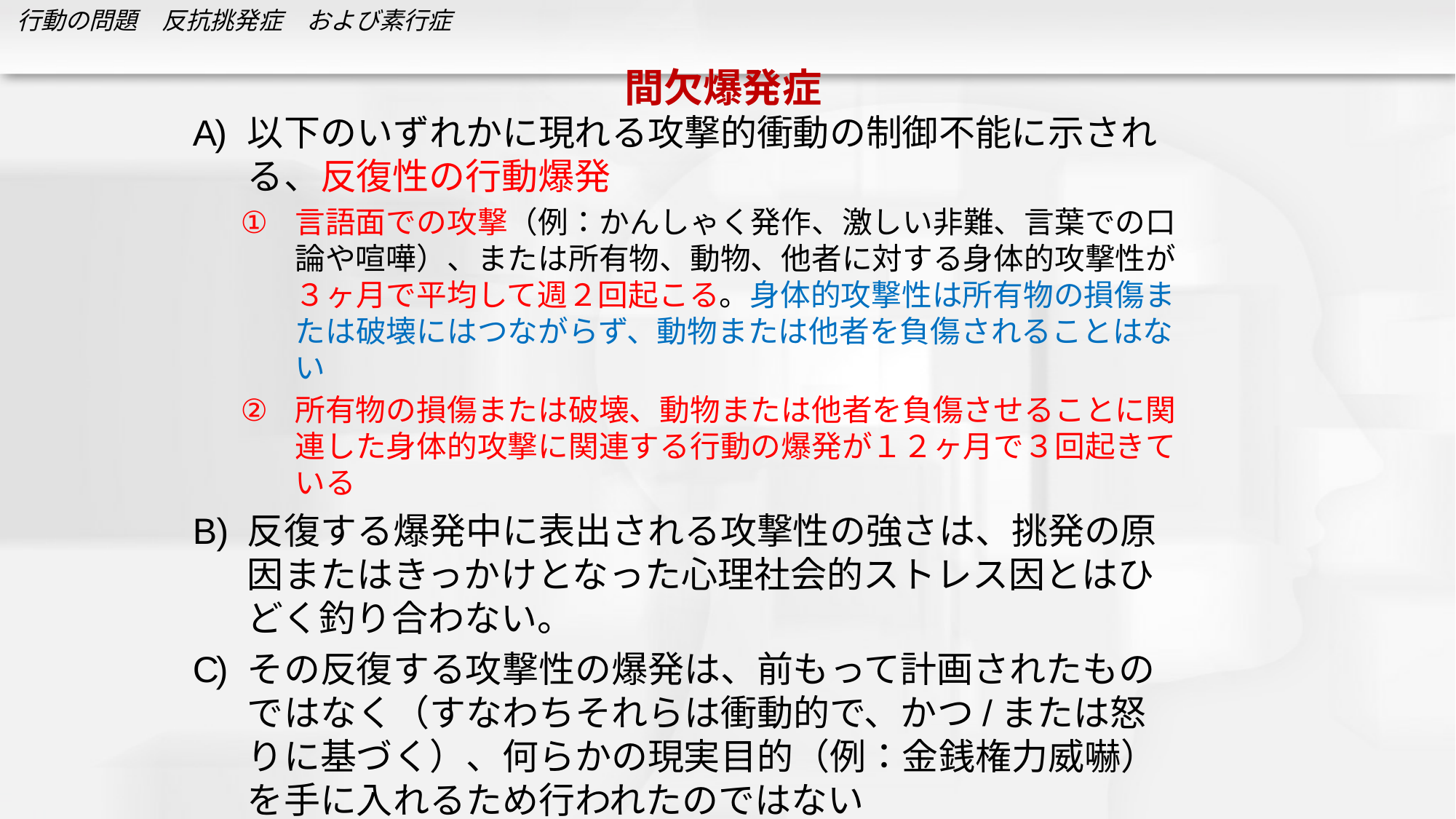

# 間欠爆発症
以下のいずれかに現れる攻撃的衝動の制御不能に示される、反復性の行動爆発
言語面での攻撃（例：かんしゃく発作、激しい非難、言葉での口論や喧嘩）、または所有物、動物、他者に対する身体的攻撃性が３ヶ月で平均して週２回起こる。身体的攻撃性は所有物の損傷または破壊にはつながらず、動物または他者を負傷されることはない
所有物の損傷または破壊、動物または他者を負傷させることに関連した身体的攻撃に関連する行動の爆発が１２ヶ月で３回起きている
反復する爆発中に表出される攻撃性の強さは、挑発の原因またはきっかけとなった心理社会的ストレス因とはひどく釣り合わない。
その反復する攻撃性の爆発は、前もって計画されたものではなく（すなわちそれらは衝動的で、かつ/または怒りに基づく）、何らかの現実目的（例：金銭権力威嚇）を手に入れるため行われたのではない